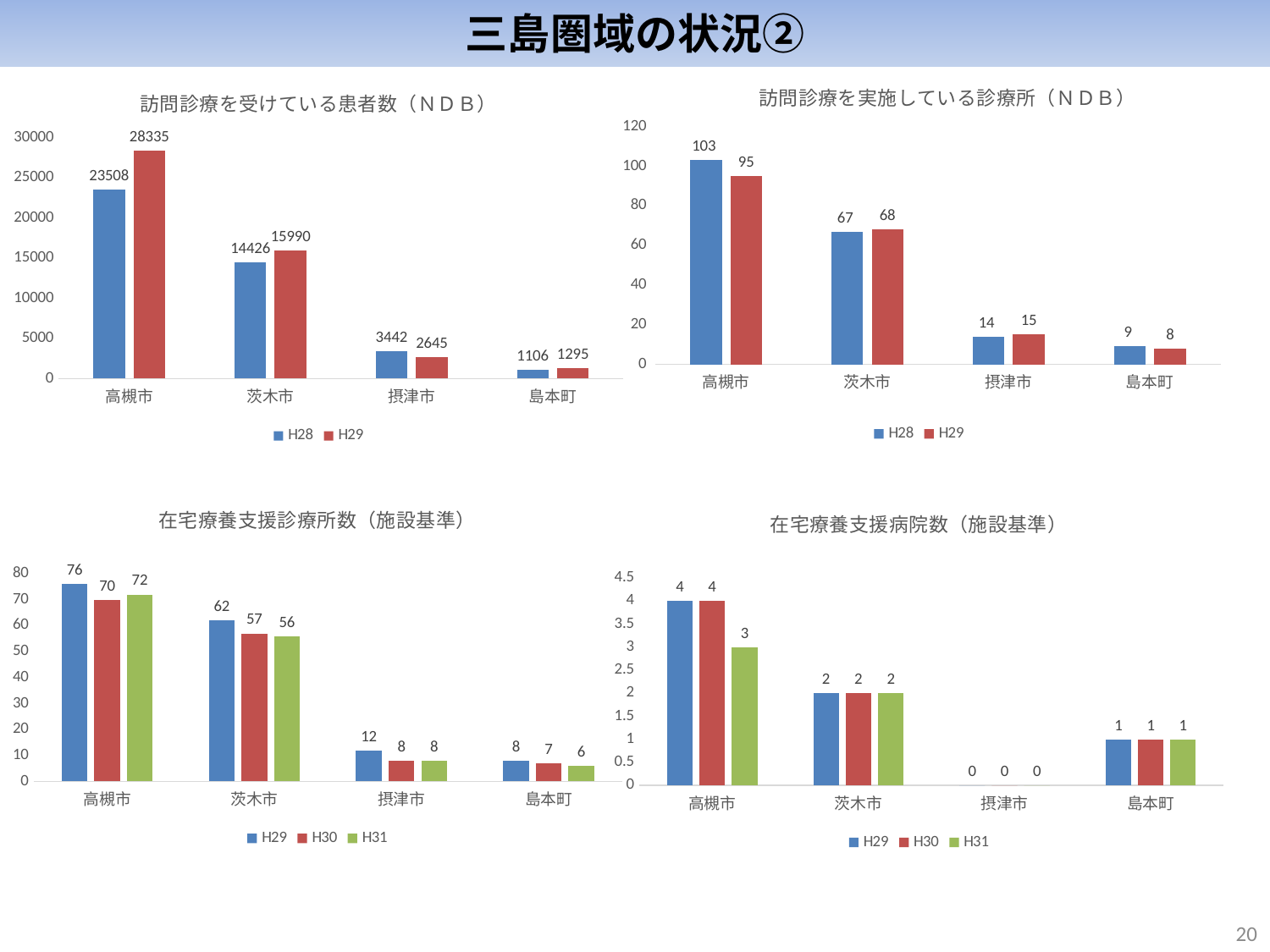

三島圏域の状況②

### Chart: 訪問診療を実施している診療所（ＮＤＢ）

| Category | H28 | H29 |
|---|---|---|
| 高槻市 | 103.0 | 95.0 |
| 茨木市 | 67.0 | 68.0 |
| 摂津市 | 14.0 | 15.0 |
| 島本町 | 9.0 | 8.0 |

### Chart: 訪問診療を受けている患者数（ＮＤＢ）

| Category | H28 | H29 |
|---|---|---|
| 高槻市 | 23508.0 | 28335.0 |
| 茨木市 | 14426.0 | 15990.0 |
| 摂津市 | 3442.0 | 2645.0 |
| 島本町 | 1106.0 | 1295.0 |

### Chart: 在宅療養支援診療所数（施設基準）

| Category | H29 | H30 | H31 |
|---|---|---|---|
| 高槻市 | 76.0 | 70.0 | 72.0 |
| 茨木市 | 62.0 | 57.0 | 56.0 |
| 摂津市 | 12.0 | 8.0 | 8.0 |
| 島本町 | 8.0 | 7.0 | 6.0 |

### Chart: 在宅療養支援病院数（施設基準）

| Category | H29 | H30 | H31 |
|---|---|---|---|
| 高槻市 | 4.0 | 4.0 | 3.0 |
| 茨木市 | 2.0 | 2.0 | 2.0 |
| 摂津市 | 0.0 | 0.0 | 0.0 |
| 島本町 | 1.0 | 1.0 | 1.0 |
20